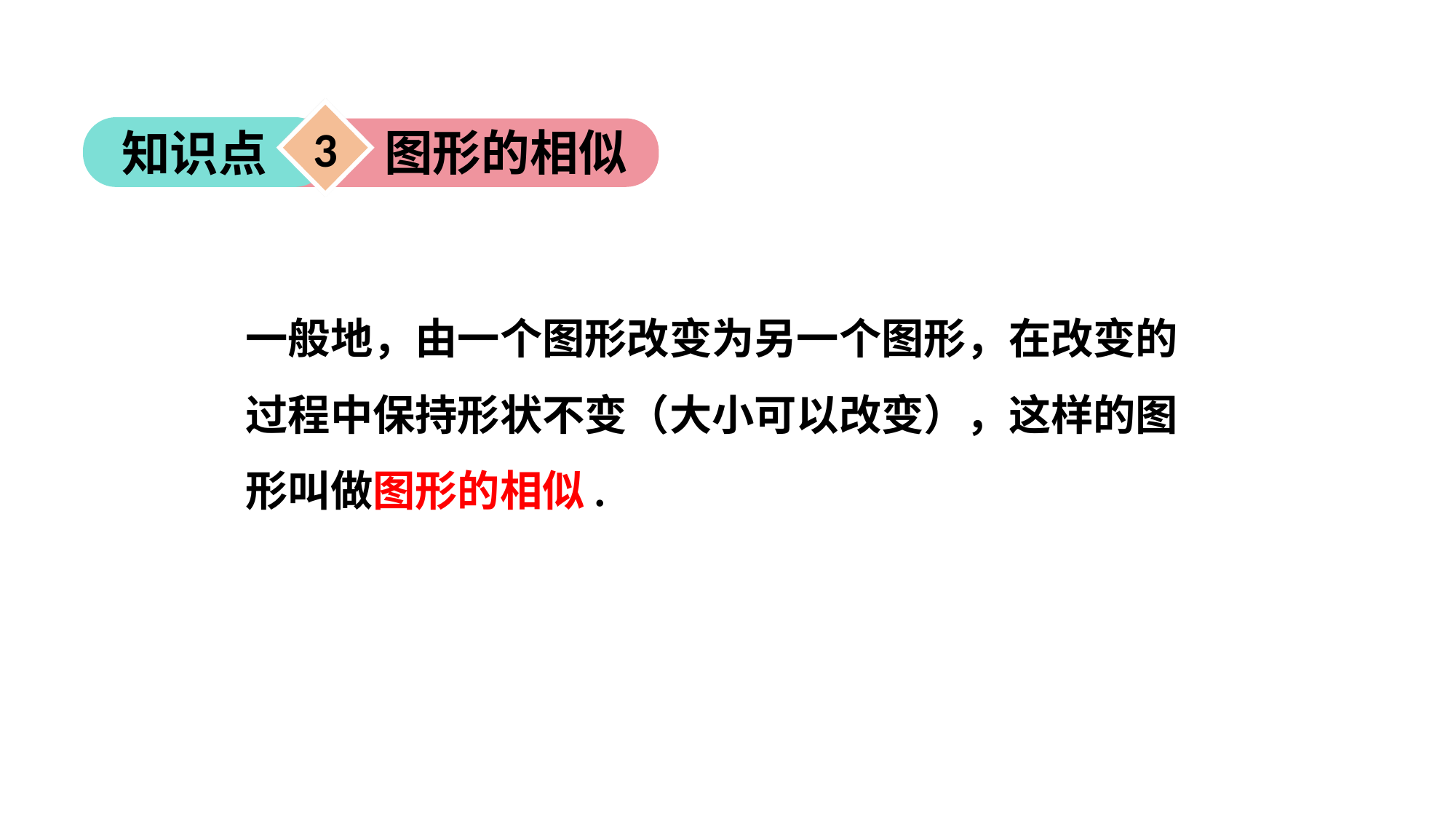

3
图形的相似

知识点

一般地，由一个图形改变为另一个图形，在改变的过程中保持形状不变（大小可以改变），这样的图形叫做图形的相似.